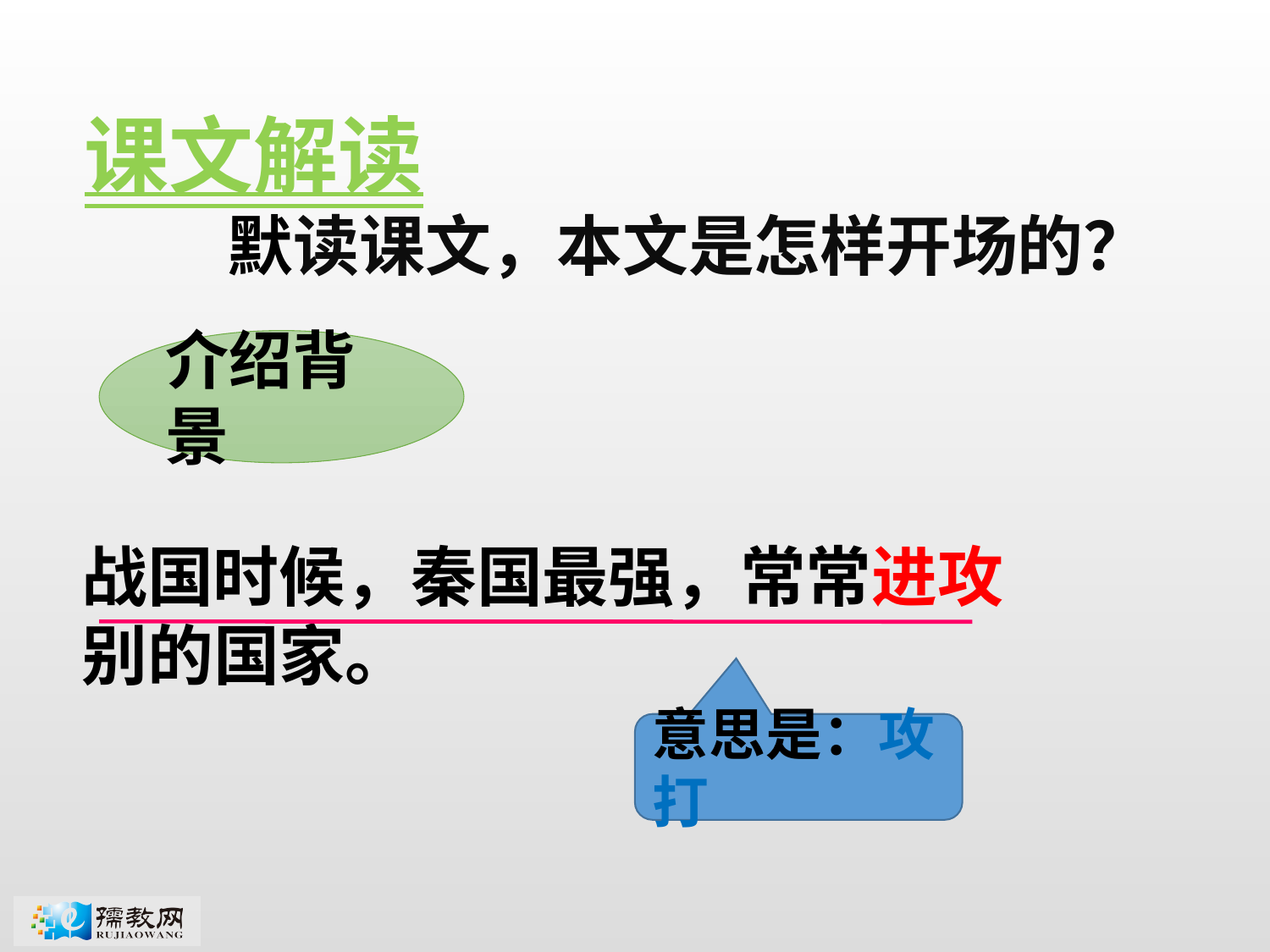

课文解读
      默读课文，本文是怎样开场的？
介绍背景
战国时候，秦国最强，常常进攻别的国家。
意思是：攻打